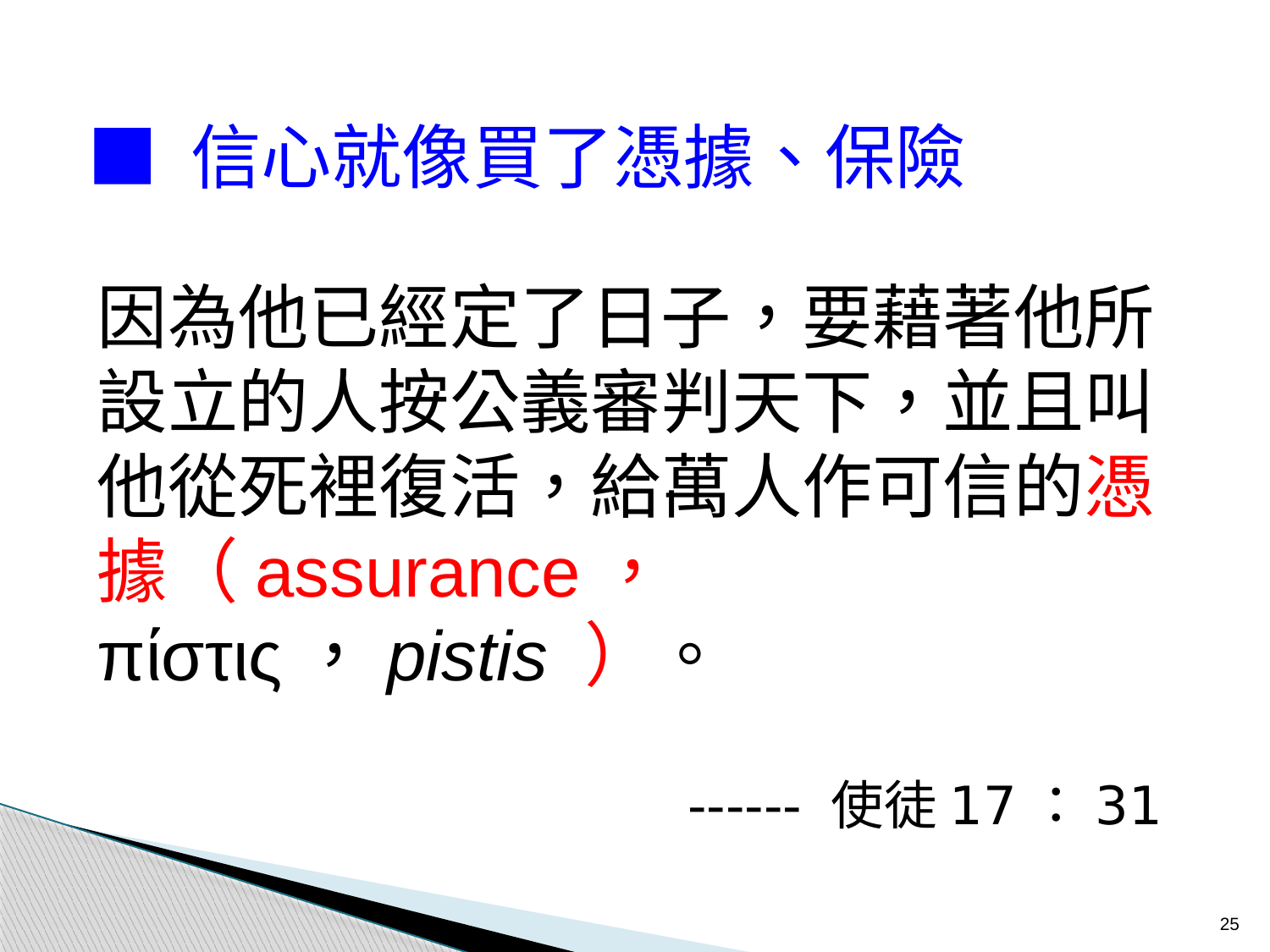

■ 信心就像買了憑據、保險
因為他已經定了日子，要藉著他所設立的人按公義審判天下，並且叫他從死裡復活，給萬人作可信的憑據（assurance， πίστις，pistis ）。
------ 使徒17：31
25